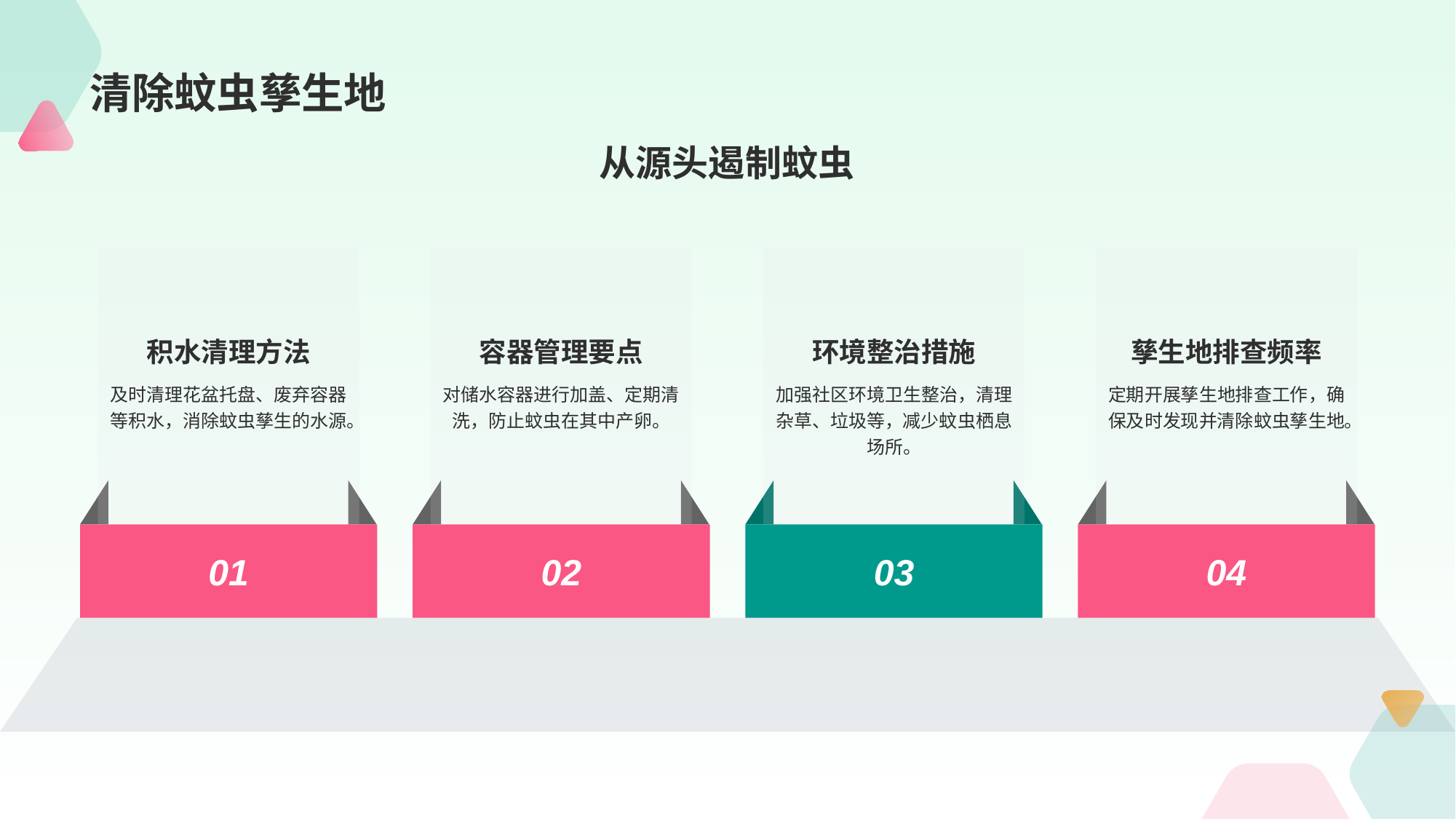

# 清除蚊虫孳生地
从源头遏制蚊虫

积水清理方法
及时清理花盆托盘、废弃容器等积水，消除蚊虫孳生的水源。
01

容器管理要点
对储水容器进行加盖、定期清洗，防止蚊虫在其中产卵。
02

环境整治措施
加强社区环境卫生整治，清理杂草、垃圾等，减少蚊虫栖息场所。
03

孳生地排查频率
定期开展孳生地排查工作，确保及时发现并清除蚊虫孳生地。
04